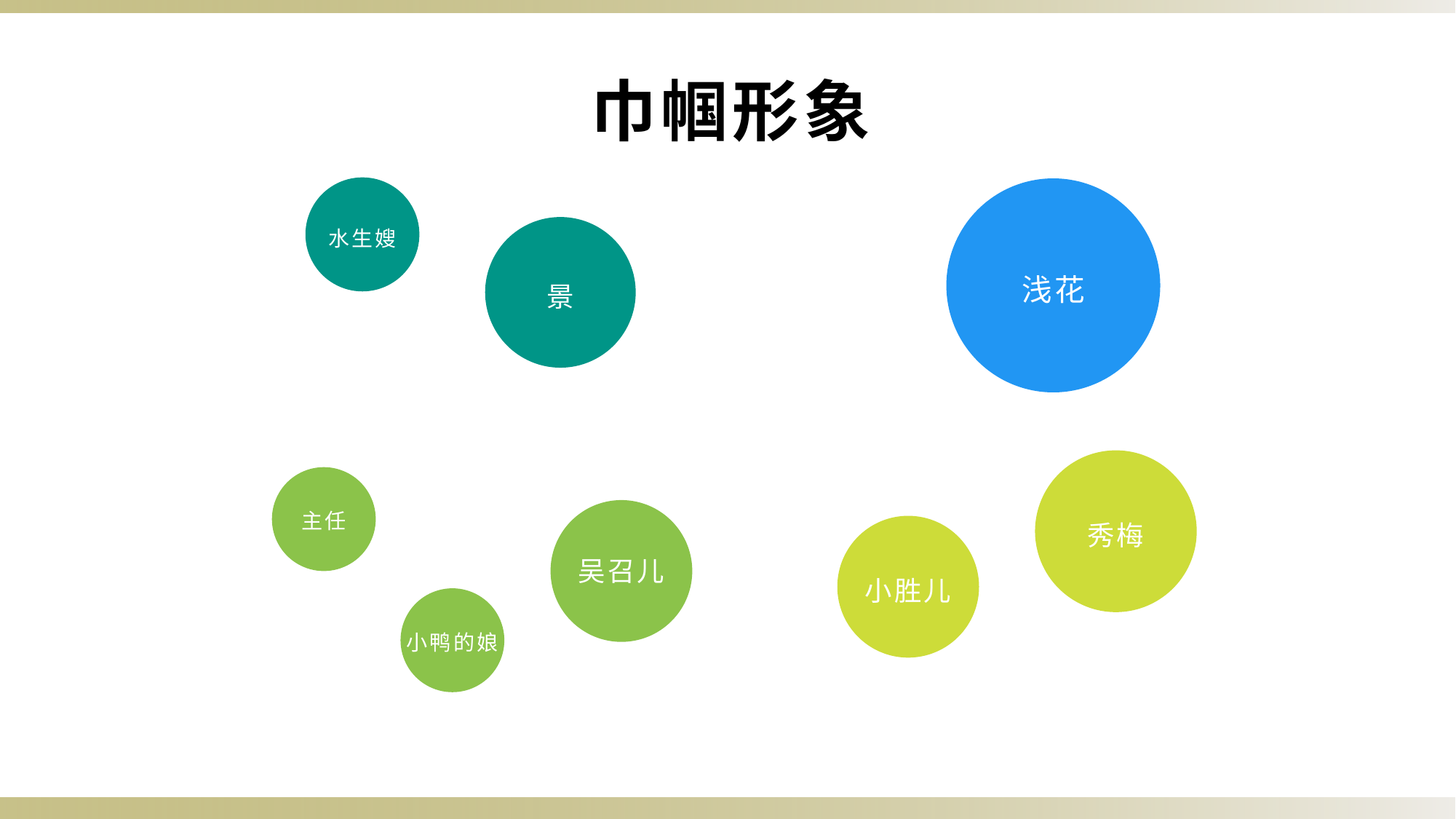

巾帼形象

水生嫂

浅花

景

秀梅

主任

吴召儿

小胜儿

小鸭的娘